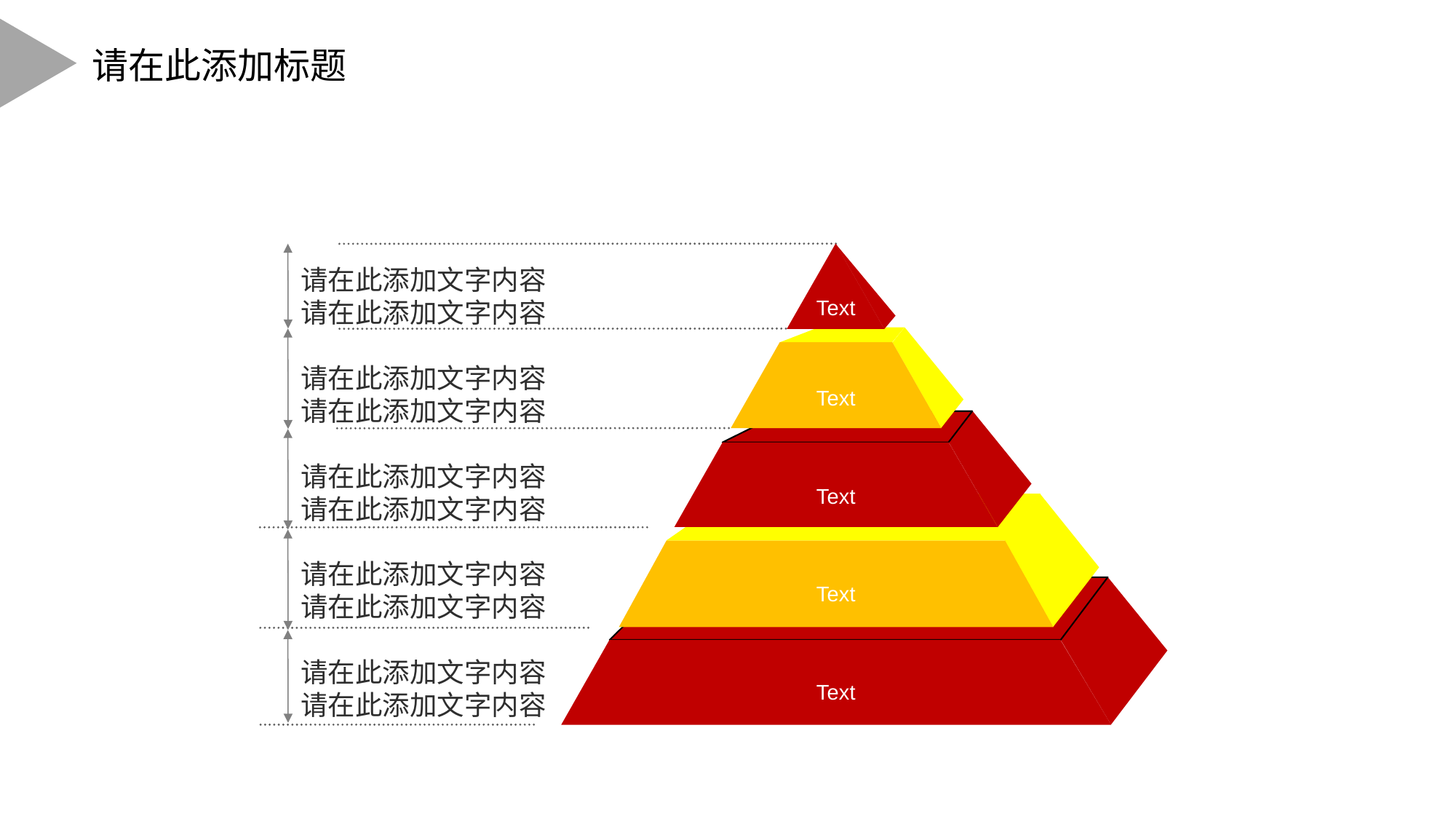

请在此添加标题

Text

Text

Text

Text

Text
请在此添加文字内容
请在此添加文字内容

请在此添加文字内容
请在此添加文字内容

请在此添加文字内容
请在此添加文字内容

请在此添加文字内容
请在此添加文字内容

请在此添加文字内容
请在此添加文字内容